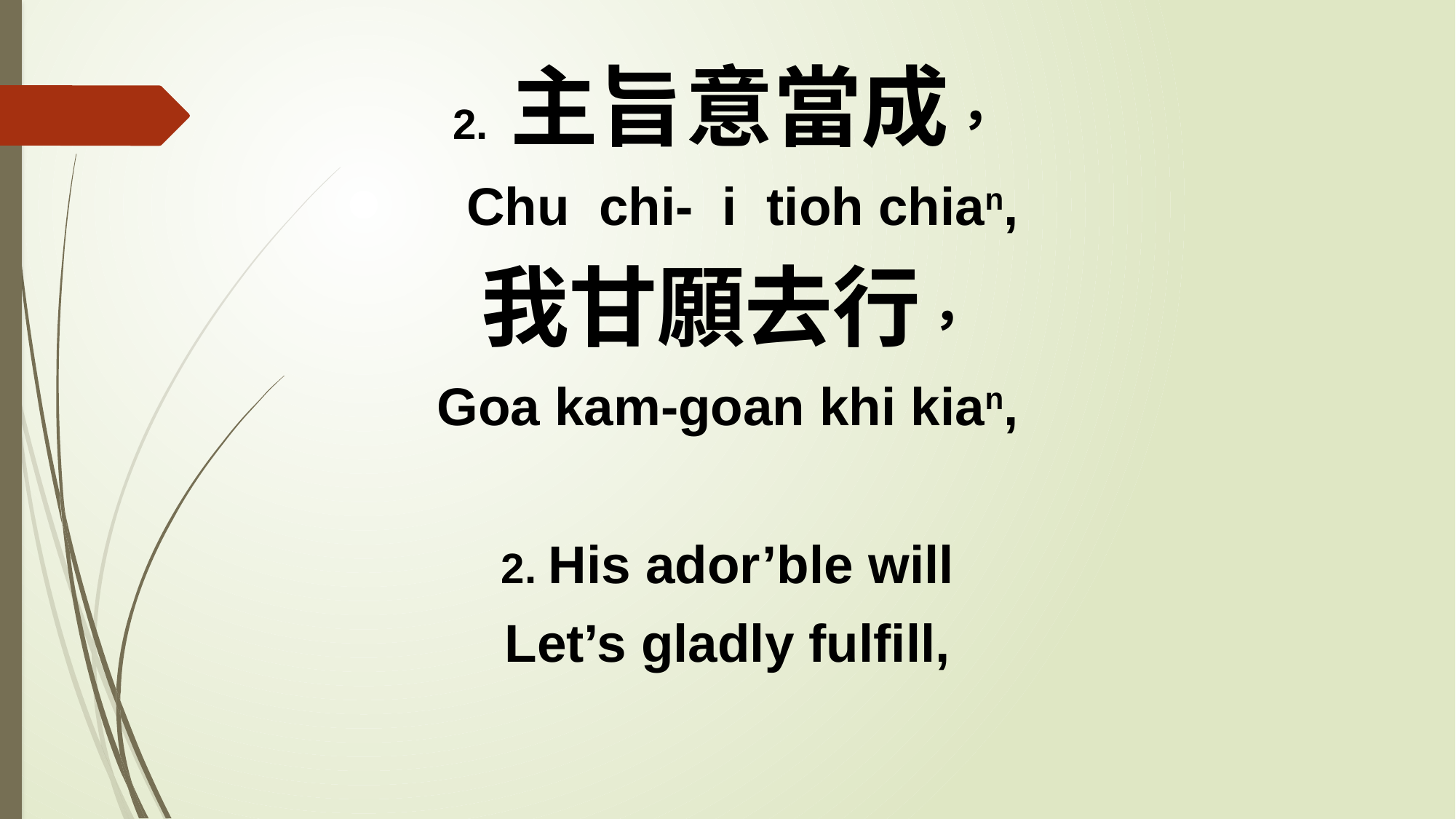

2. 主旨意當成，
  Chu  chi-  i  tioh chian,
我甘願去行，
Goa kam-goan khi kian,

2. His ador’ble will
Let’s gladly fulfill,